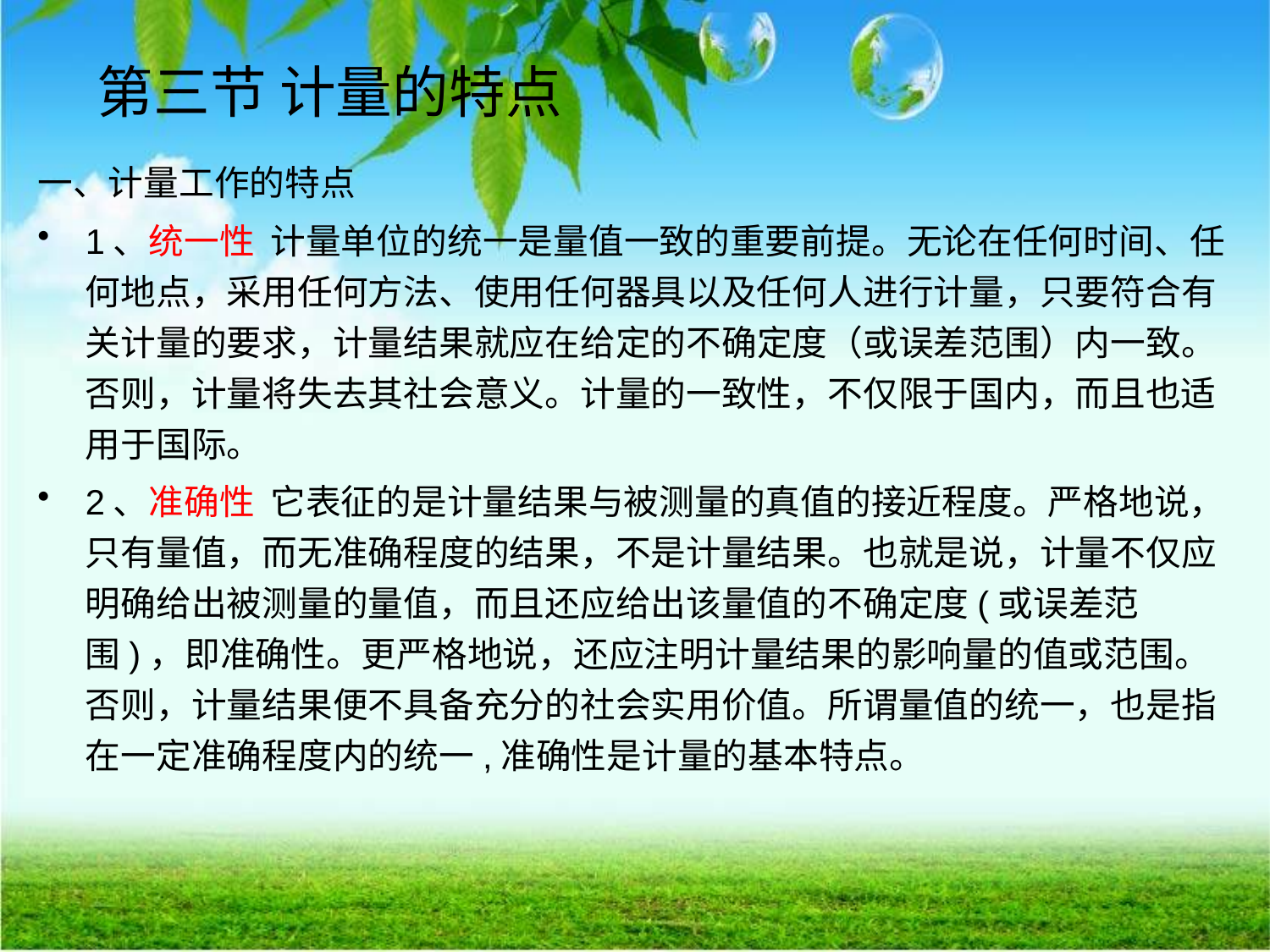

# 第三节 计量的特点
一、计量工作的特点
1、统一性  计量单位的统一是量值一致的重要前提。无论在任何时间、任何地点，采用任何方法、使用任何器具以及任何人进行计量，只要符合有关计量的要求，计量结果就应在给定的不确定度（或误差范围）内一致。否则，计量将失去其社会意义。计量的一致性，不仅限于国内，而且也适用于国际。
2、准确性  它表征的是计量结果与被测量的真值的接近程度。严格地说，只有量值，而无准确程度的结果，不是计量结果。也就是说，计量不仅应明确给出被测量的量值，而且还应给出该量值的不确定度(或误差范围)，即准确性。更严格地说，还应注明计量结果的影响量的值或范围。否则，计量结果便不具备充分的社会实用价值。所谓量值的统一，也是指在一定准确程度内的统一,准确性是计量的基本特点。